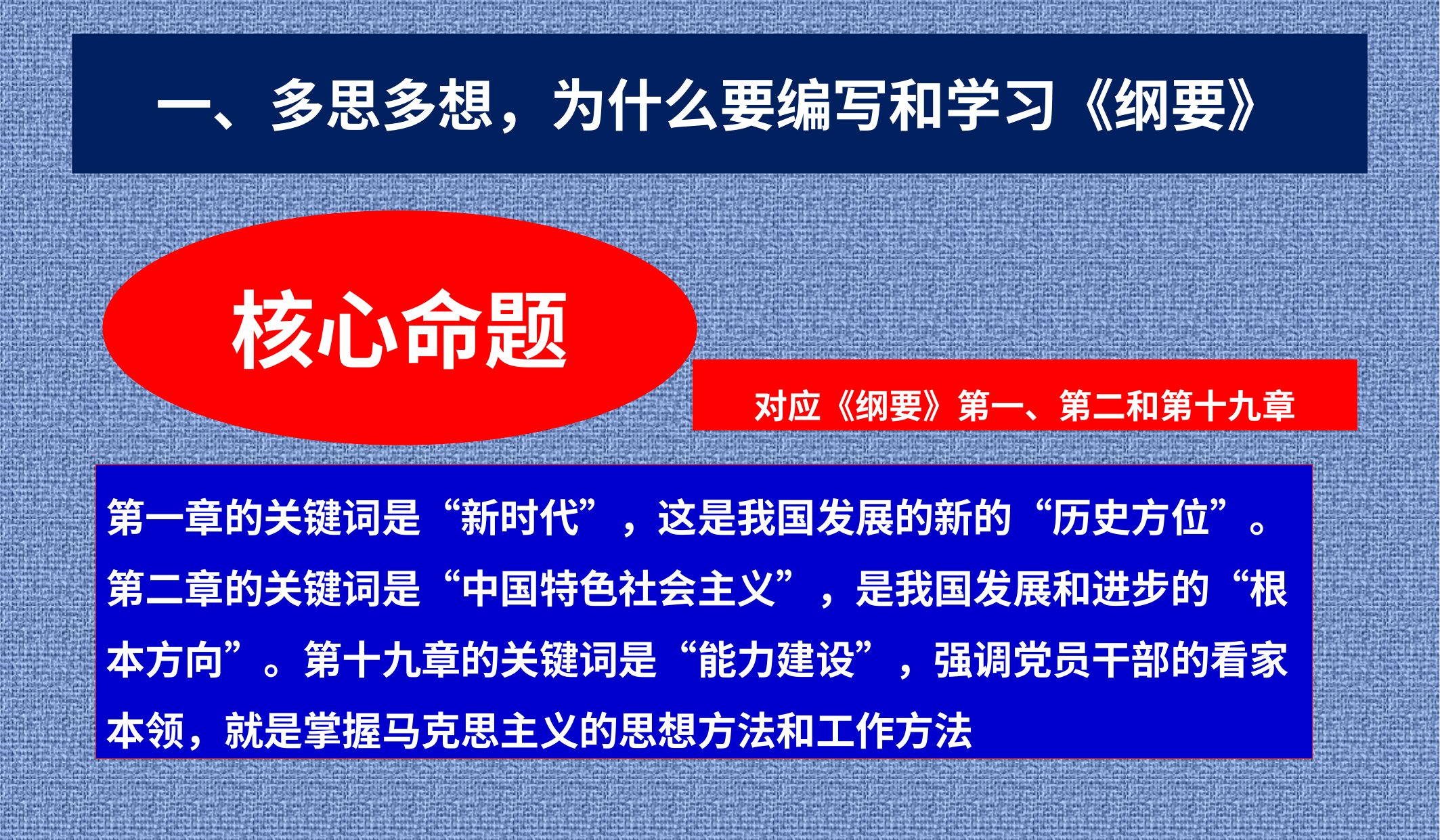

# 一、多思多想，为什么要编写和学习《纲要》
核心命题
对应《纲要》第一、第二和第十九章
第一章的关键词是“新时代”，这是我国发展的新的“历史方位”。第二章的关键词是“中国特色社会主义”，是我国发展和进步的“根本方向”。第十九章的关键词是“能力建设”，强调党员干部的看家本领，就是掌握马克思主义的思想方法和工作方法